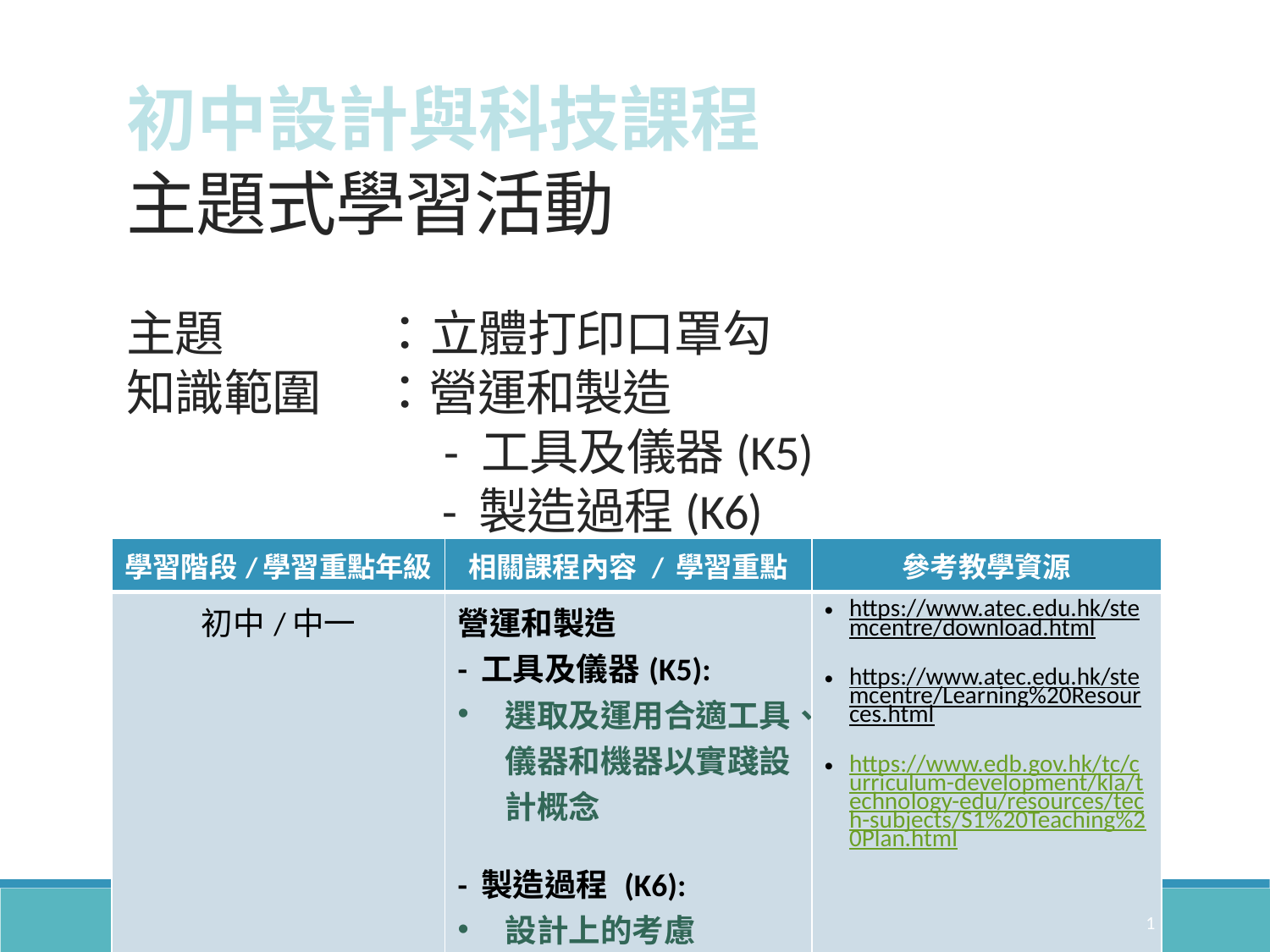

# 初中設計與科技課程 主題式學習活動 主題		：立體打印口罩勾 知識範圍	：營運和製造 - 工具及儀器(K5) 　- 製造過程(K6)
| 學習階段/學習重點年級 | 相關課程內容 / 學習重點 | 參考教學資源 |
| --- | --- | --- |
| 初中/中一 | 營運和製造 - 工具及儀器(K5): 選取及運用合適工具、儀器和機器以實踐設計概念 - 製造過程 (K6): 設計上的考慮 | https://www.atec.edu.hk/stemcentre/download.html https://www.atec.edu.hk/stemcentre/Learning%20Resources.html https://www.edb.gov.hk/tc/curriculum-development/kla/technology-edu/resources/tech-subjects/S1%20Teaching%20Plan.html |

1